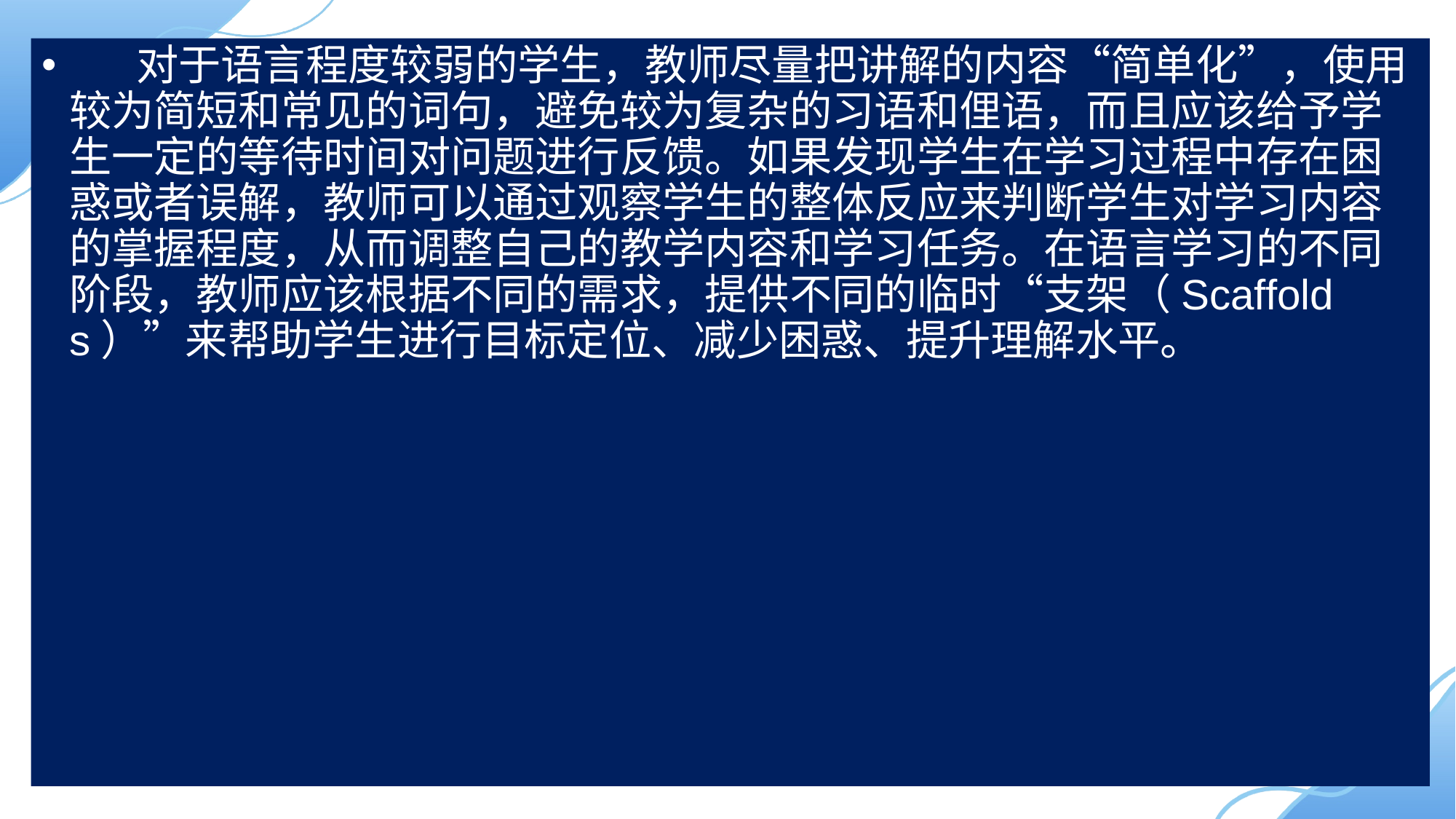

对于语言程度较弱的学生，教师尽量把讲解的内容“简单化”，使用较为简短和常见的词句，避免较为复杂的习语和俚语，而且应该给予学生一定的等待时间对问题进行反馈。如果发现学生在学习过程中存在困惑或者误解，教师可以通过观察学生的整体反应来判断学生对学习内容的掌握程度，从而调整自己的教学内容和学习任务。在语言学习的不同阶段，教师应该根据不同的需求，提供不同的临时“支架（Scaffolds）”来帮助学生进行目标定位、减少困惑、提升理解水平。